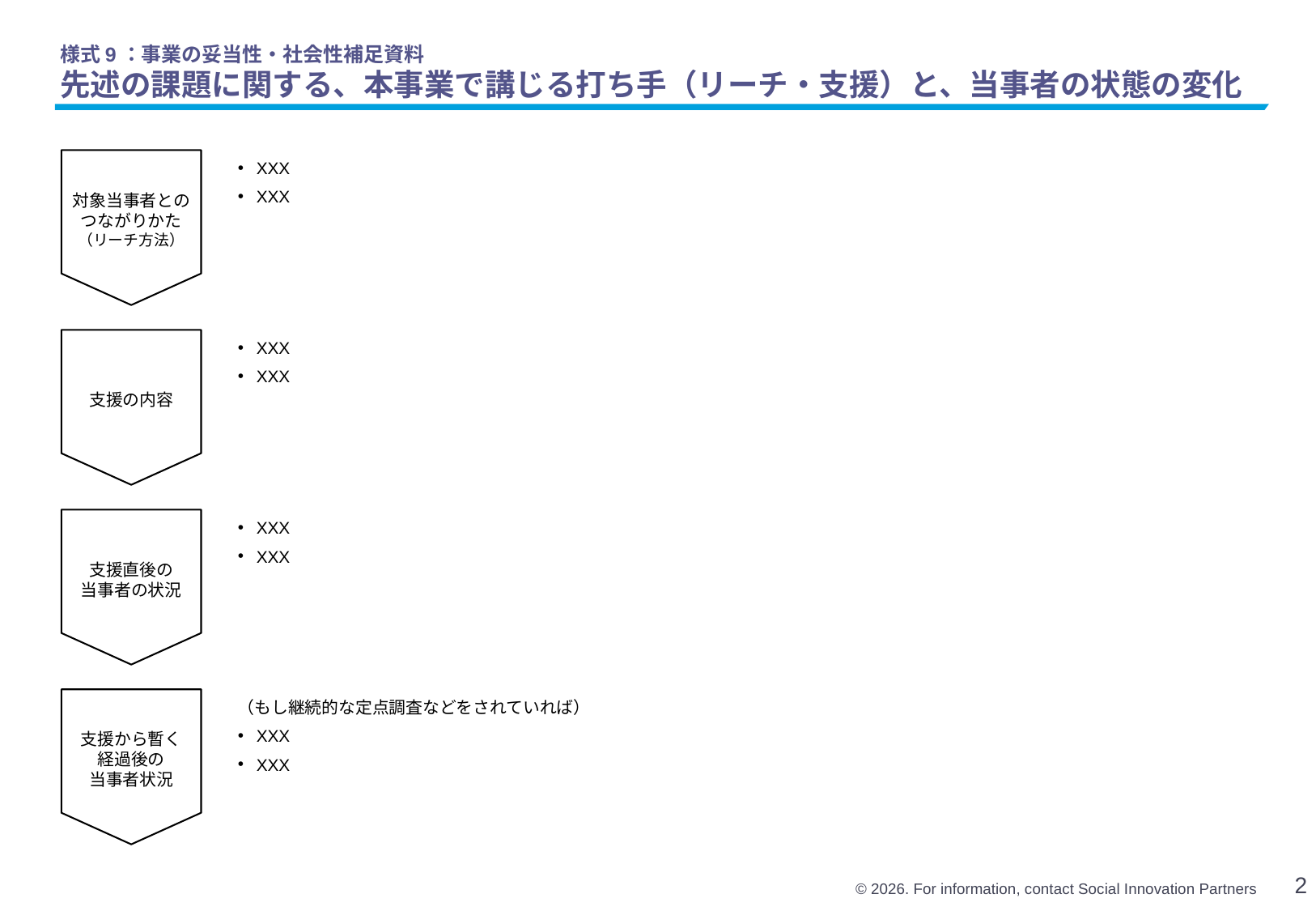

# 様式9：事業の妥当性・社会性補足資料 先述の課題に関する、本事業で講じる打ち手（リーチ・支援）と、当事者の状態の変化
対象当事者との
つながりかた（リーチ方法）
XXX
XXX

支援の内容
XXX
XXX

支援直後の
当事者の状況
XXX
XXX

支援から暫く
経過後の
当事者状況
（もし継続的な定点調査などをされていれば）
XXX
XXX

2